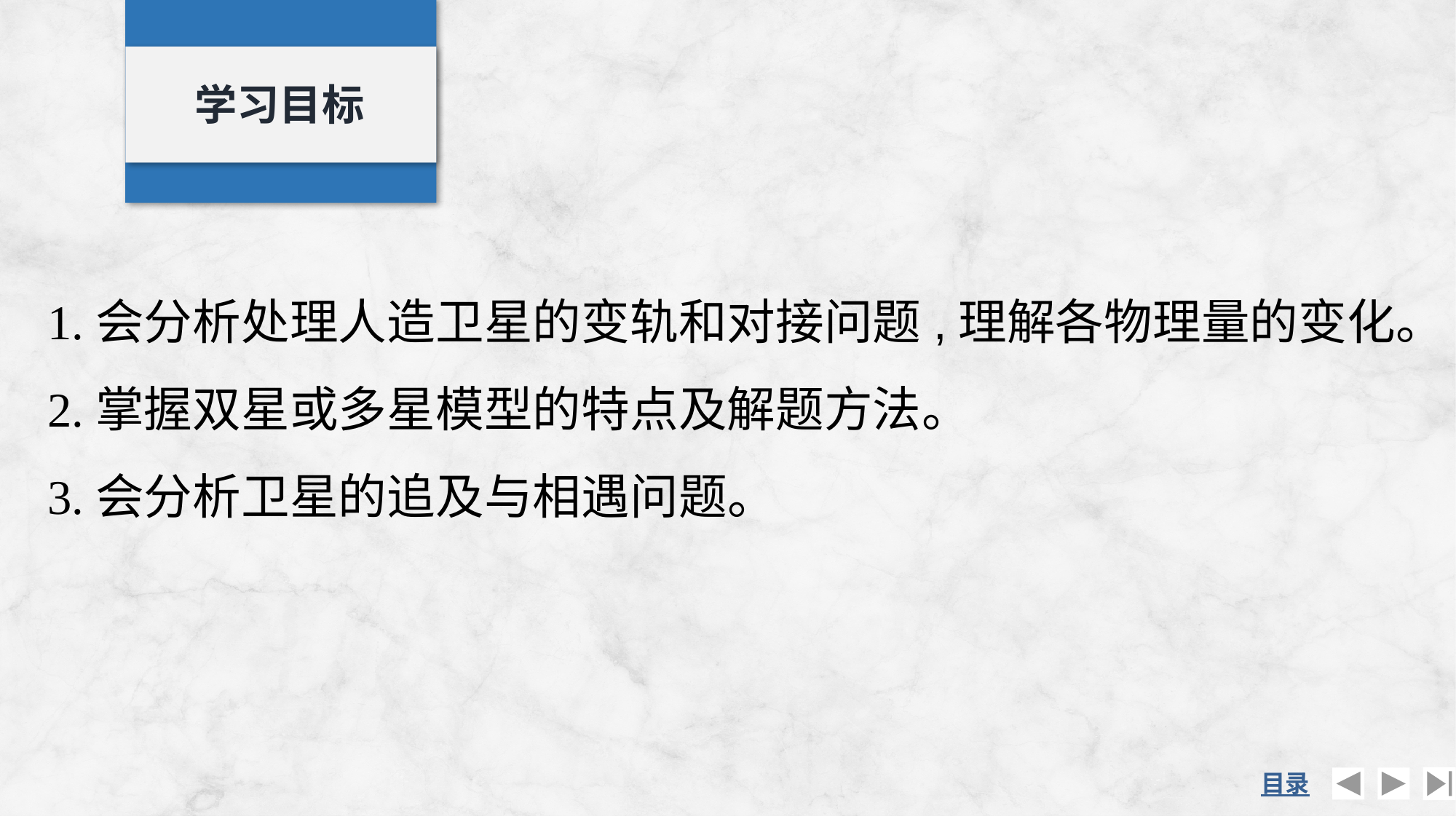

学习目标
1.会分析处理人造卫星的变轨和对接问题,理解各物理量的变化。
2.掌握双星或多星模型的特点及解题方法。
3.会分析卫星的追及与相遇问题。